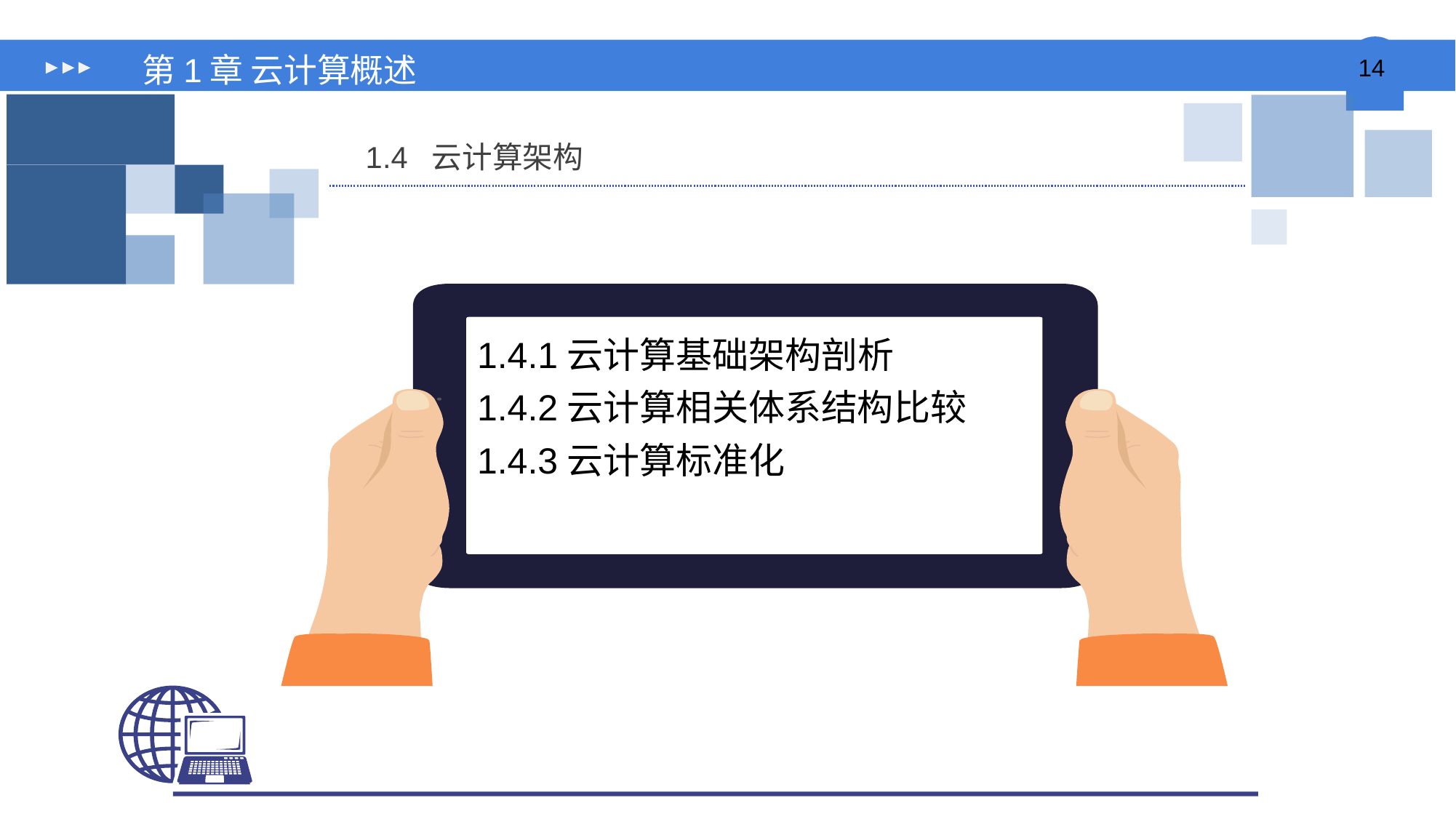

# 第1章 云计算概述
1.4  云计算架构

1.4.1云计算基础架构剖析
1.4.2云计算相关体系结构比较
1.4.3云计算标准化